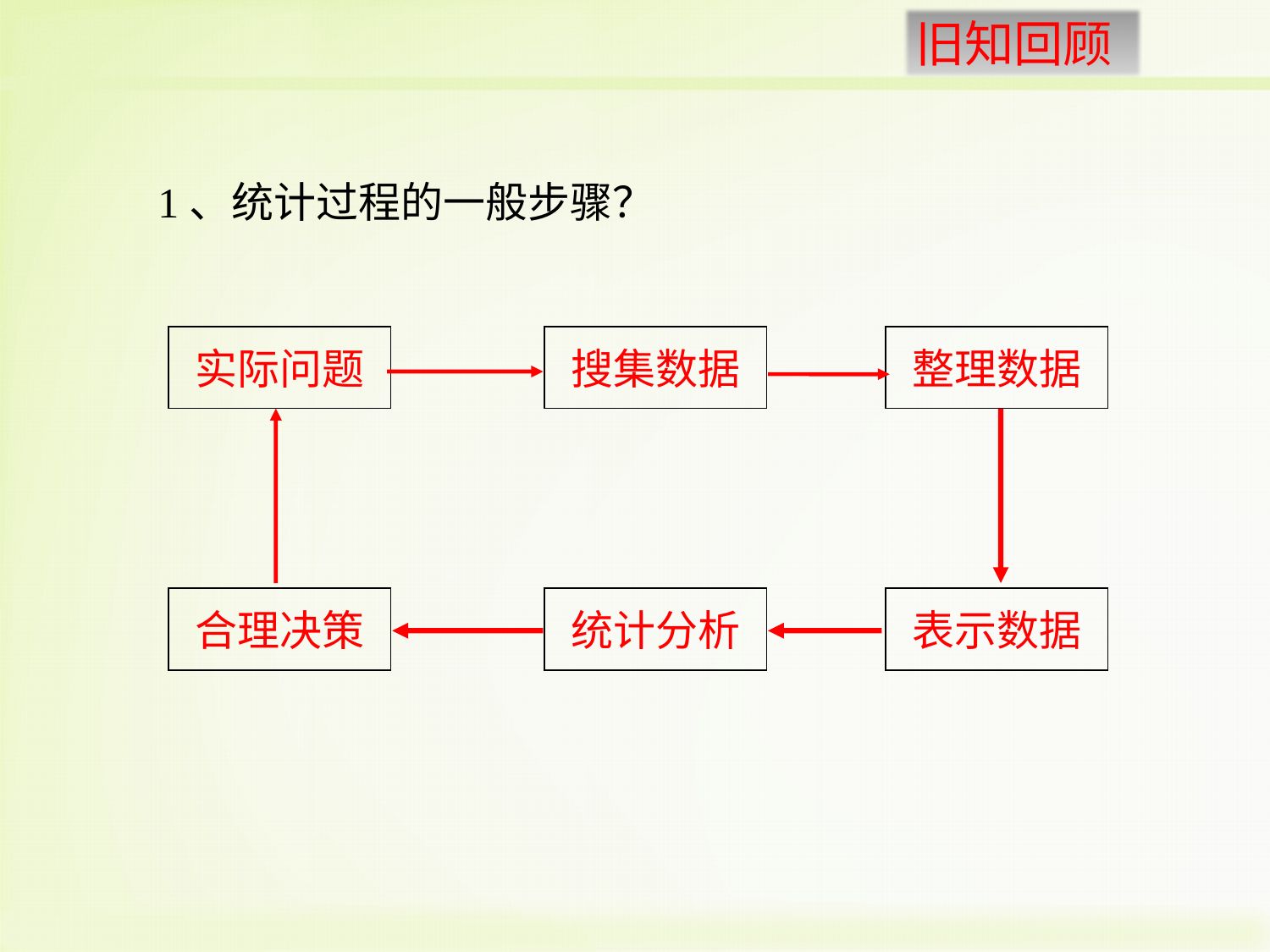

1、统计过程的一般步骤？
实际问题
搜集数据
整理数据

合理决策
统计分析
表示数据